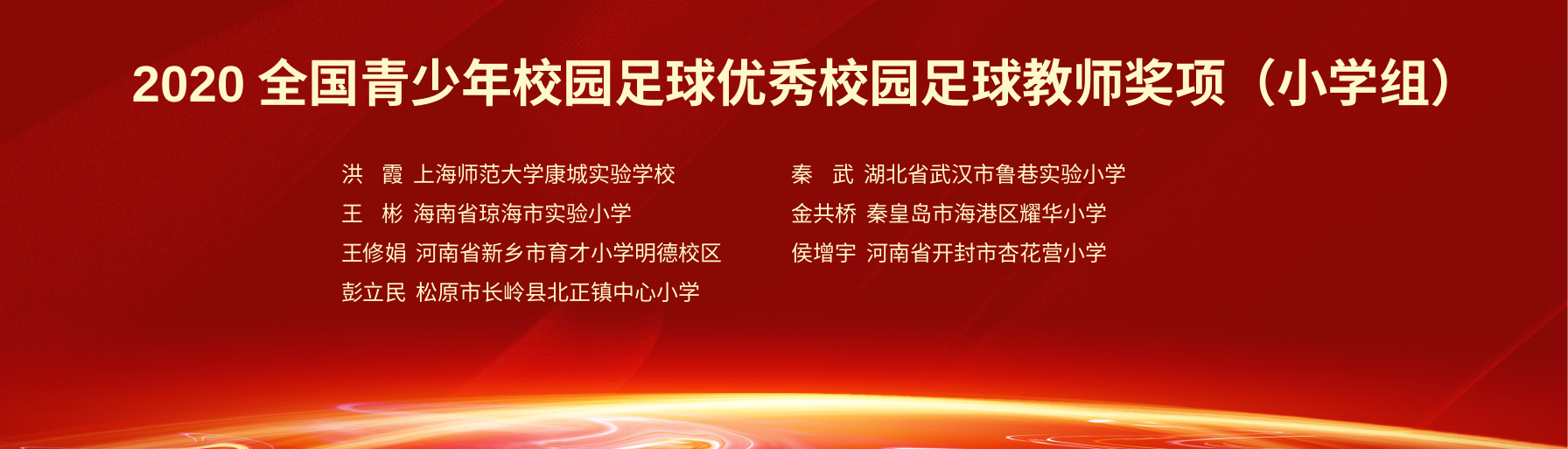

2020全国青少年校园足球优秀校园足球教师奖项（小学组）
洪    霞  上海师范大学康城实验学校
王    彬  海南省琼海市实验小学
王修娟  河南省新乡市育才小学明德校区
彭立民  松原市长岭县北正镇中心小学
秦    武  湖北省武汉市鲁巷实验小学
金共桥  秦皇岛市海港区耀华小学
侯增宇  河南省开封市杏花营小学